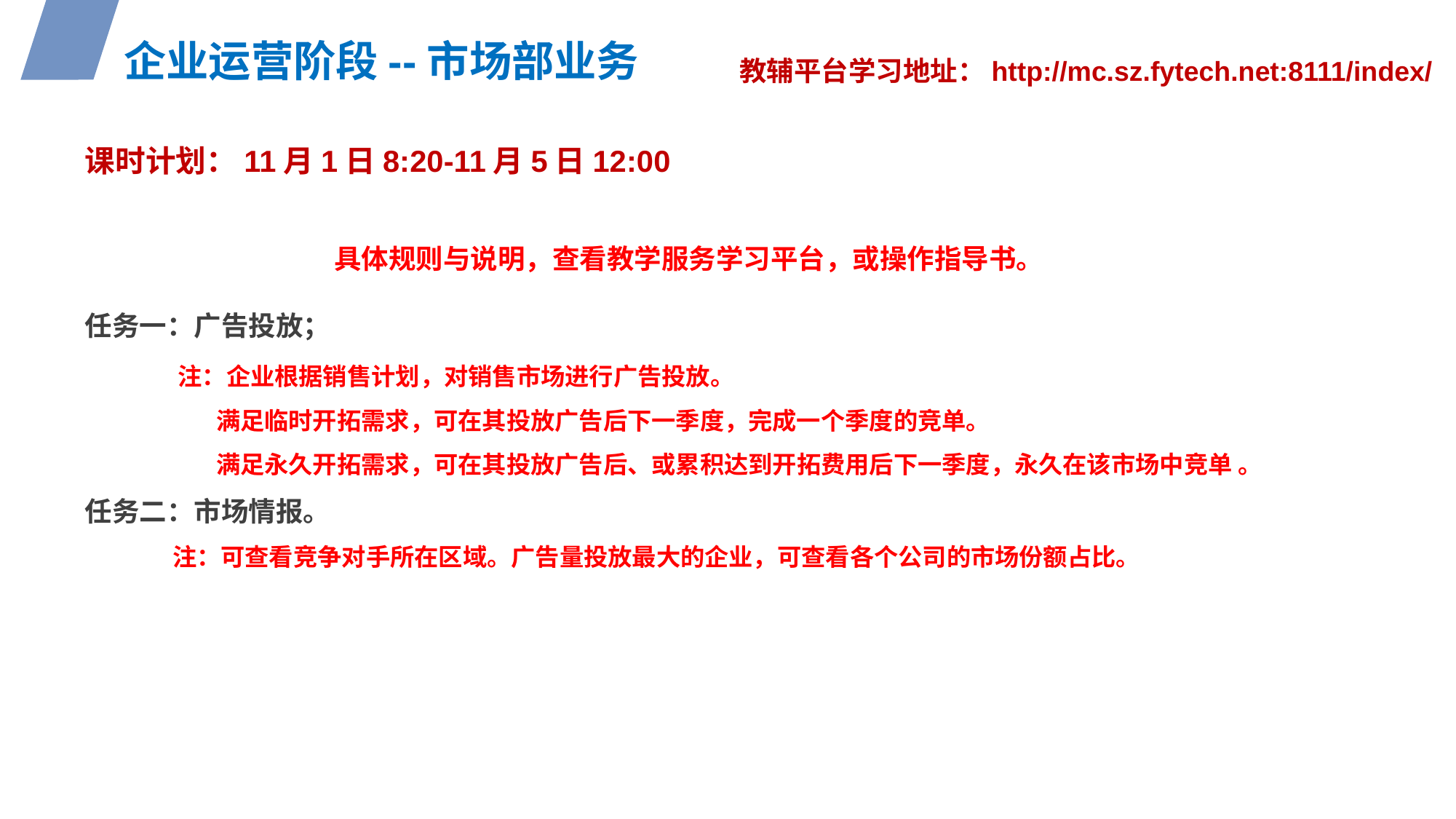

企业运营阶段--市场部业务
教辅平台学习地址：http://mc.sz.fytech.net:8111/index/
课时计划：11月1日8:20-11月5日12:00
具体规则与说明，查看教学服务学习平台，或操作指导书。
任务一：广告投放；
              注：企业根据销售计划，对销售市场进行广告投放。
                       满足临时开拓需求，可在其投放广告后下一季度，完成一个季度的竞单。
                       满足永久开拓需求，可在其投放广告后、或累积达到开拓费用后下一季度，永久在该市场中竞单 。
任务二：市场情报。
               注：可查看竞争对手所在区域。广告量投放最大的企业，可查看各个公司的市场份额占比。